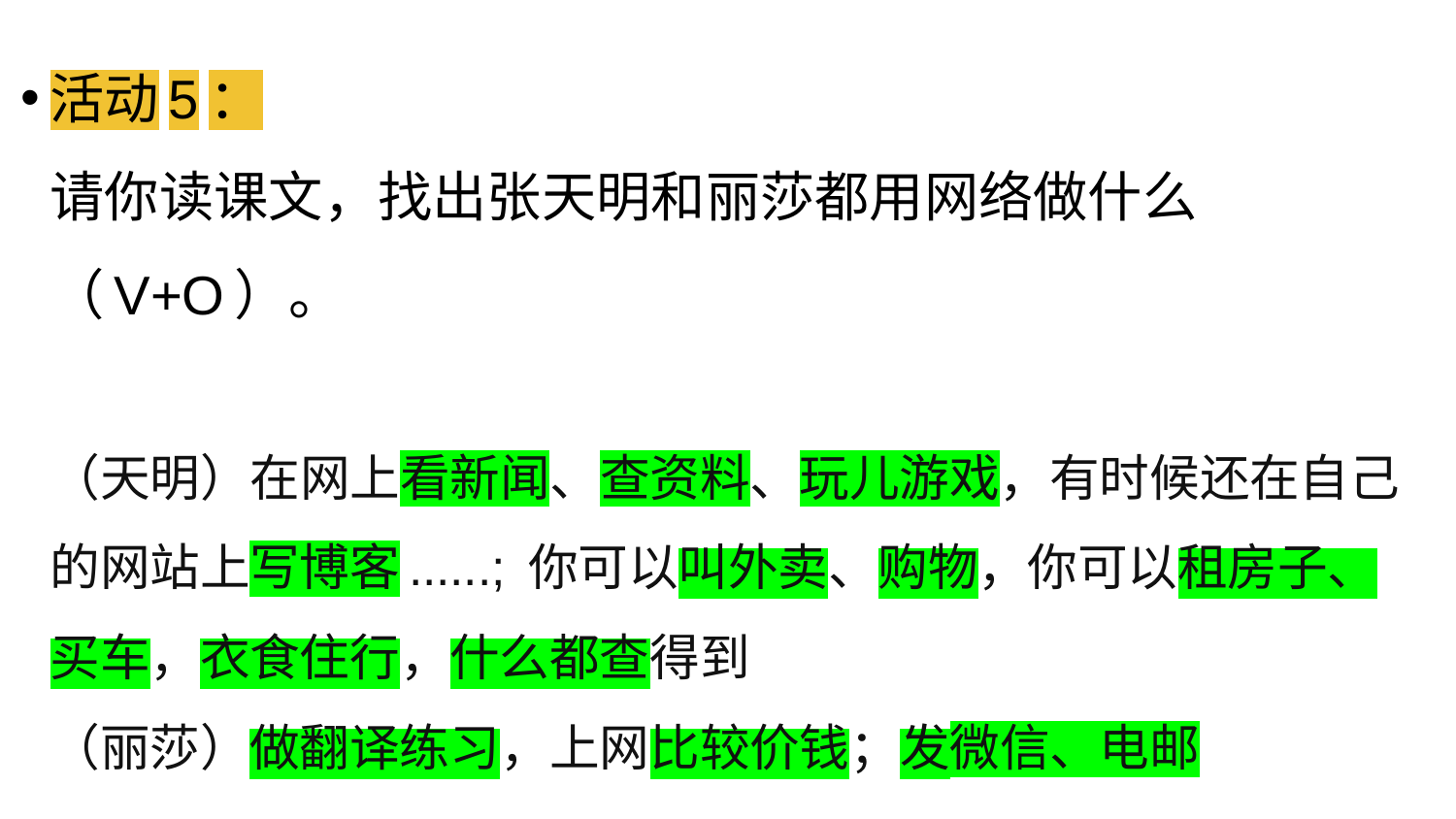

活动5：
请你读课文，找出张天明和丽莎都用网络做什么（V+O）。

（天明）在网上看新闻、查资料、玩儿游戏，有时候还在自己的网站上写博客......; 你可以叫外卖、购物，你可以租房子、买车，衣食住行，什么都查得到
（丽莎）做翻译练习，上网比较价钱；发微信、电邮